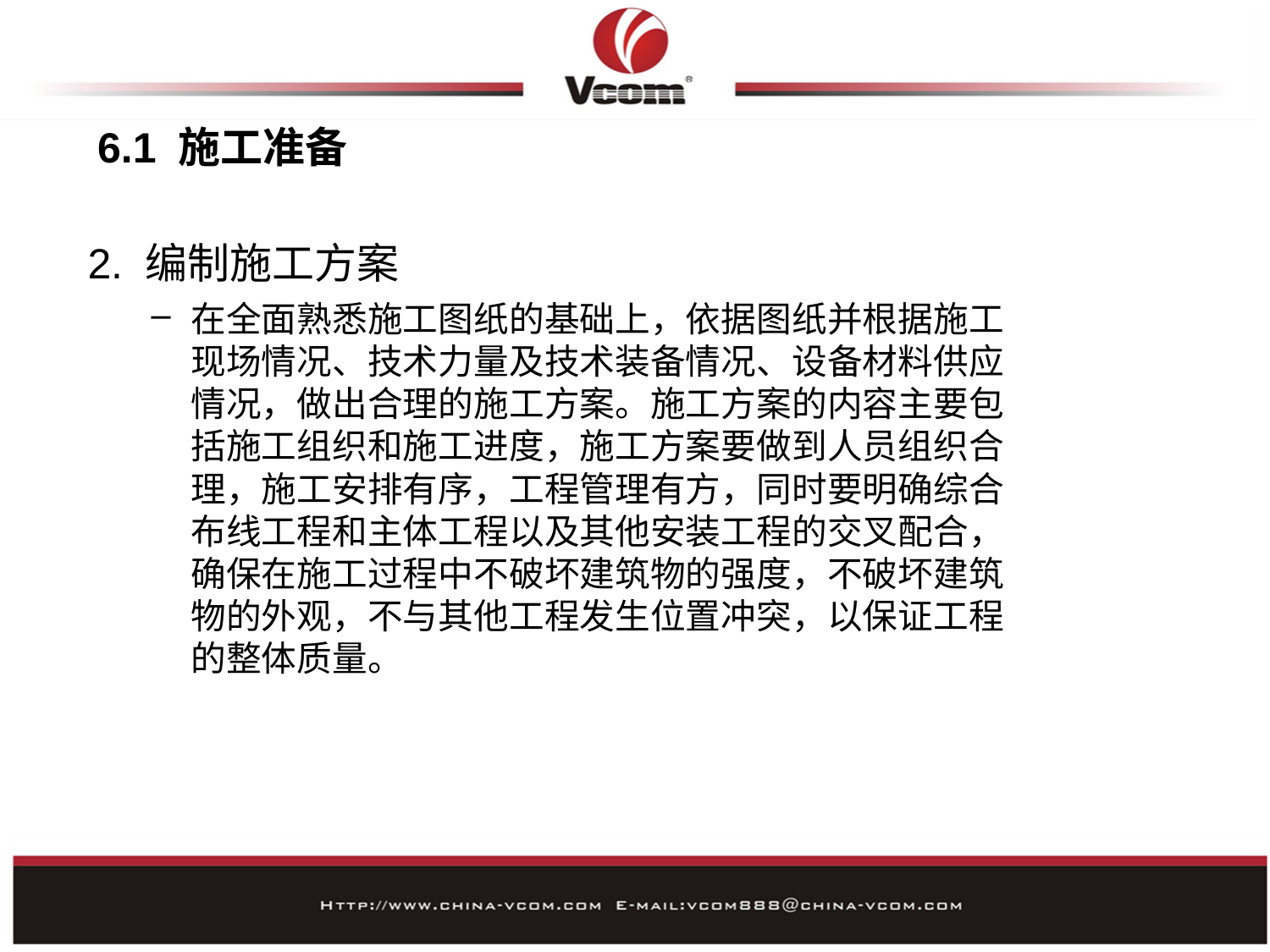

# 6.1 施工准备
2. 编制施工方案
在全面熟悉施工图纸的基础上，依据图纸并根据施工现场情况、技术力量及技术装备情况、设备材料供应情况，做出合理的施工方案。施工方案的内容主要包括施工组织和施工进度，施工方案要做到人员组织合理，施工安排有序，工程管理有方，同时要明确综合布线工程和主体工程以及其他安装工程的交叉配合，确保在施工过程中不破坏建筑物的强度，不破坏建筑物的外观，不与其他工程发生位置冲突，以保证工程的整体质量。